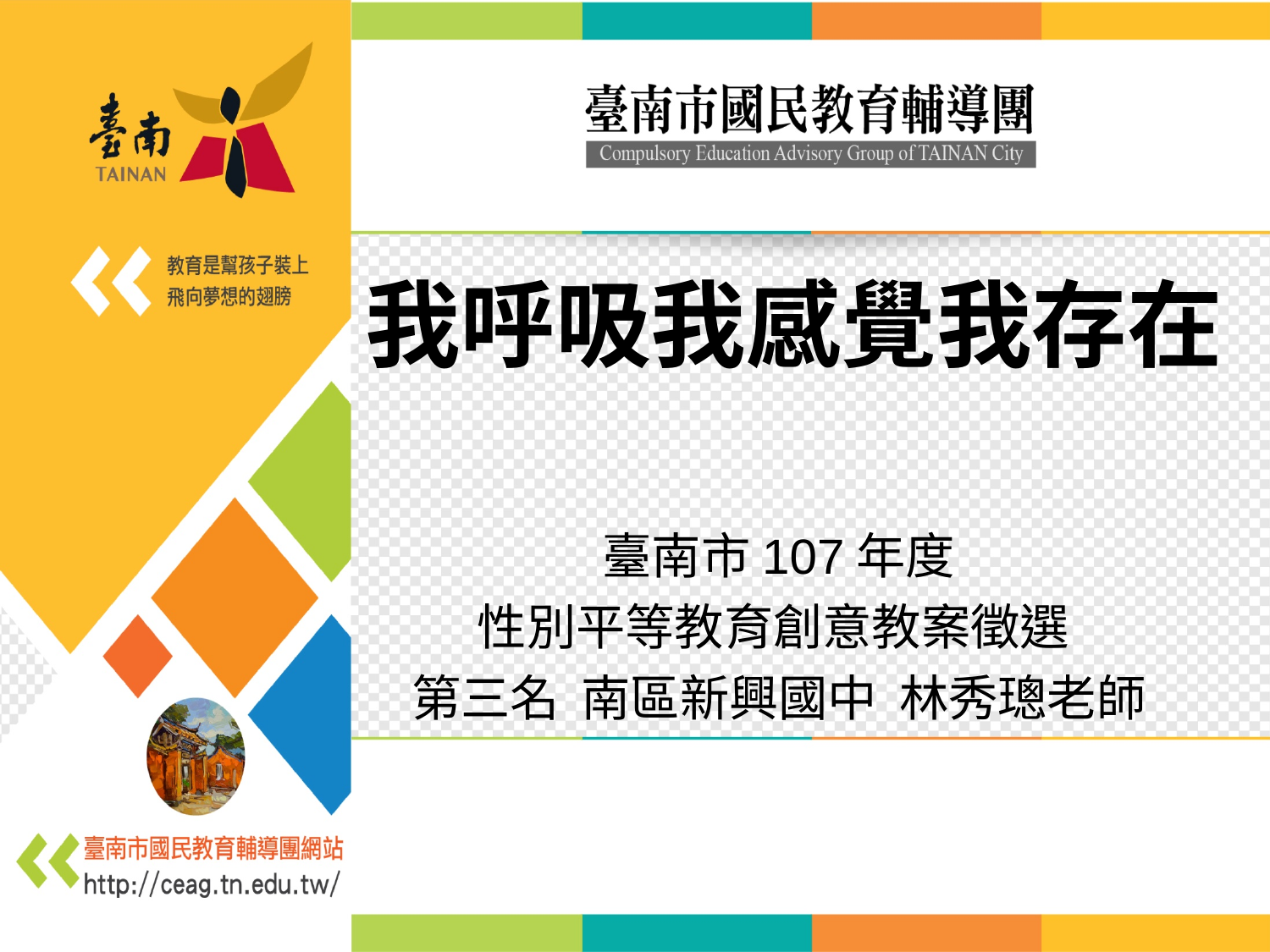

# 我呼吸我感覺我存在
臺南市107年度
性別平等教育創意教案徵選
第三名  南區新興國中  林秀璁老師